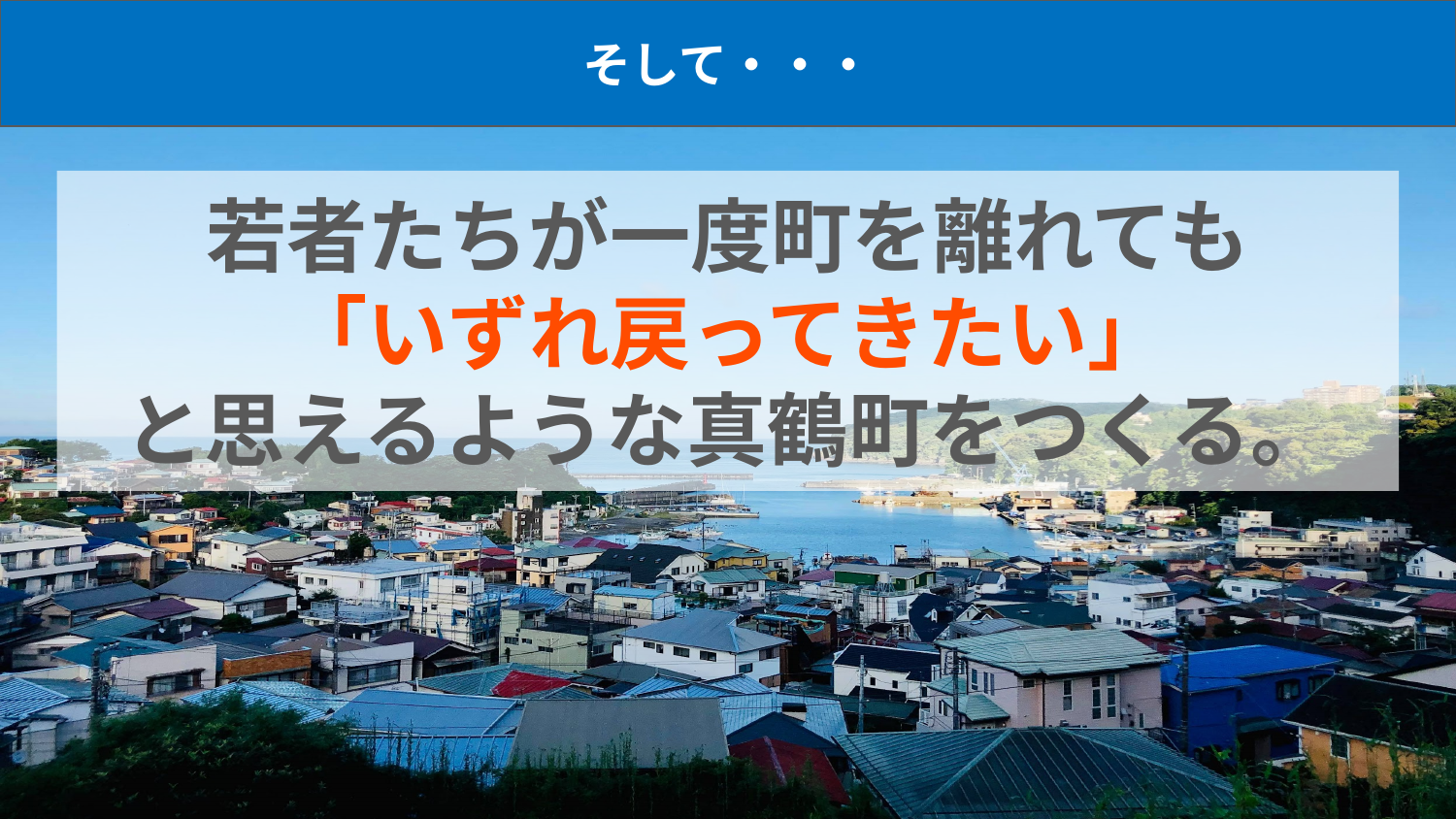

そして・・・
若者たちが一度町を離れても
「いずれ戻ってきたい」
と思えるような真鶴町をつくる。